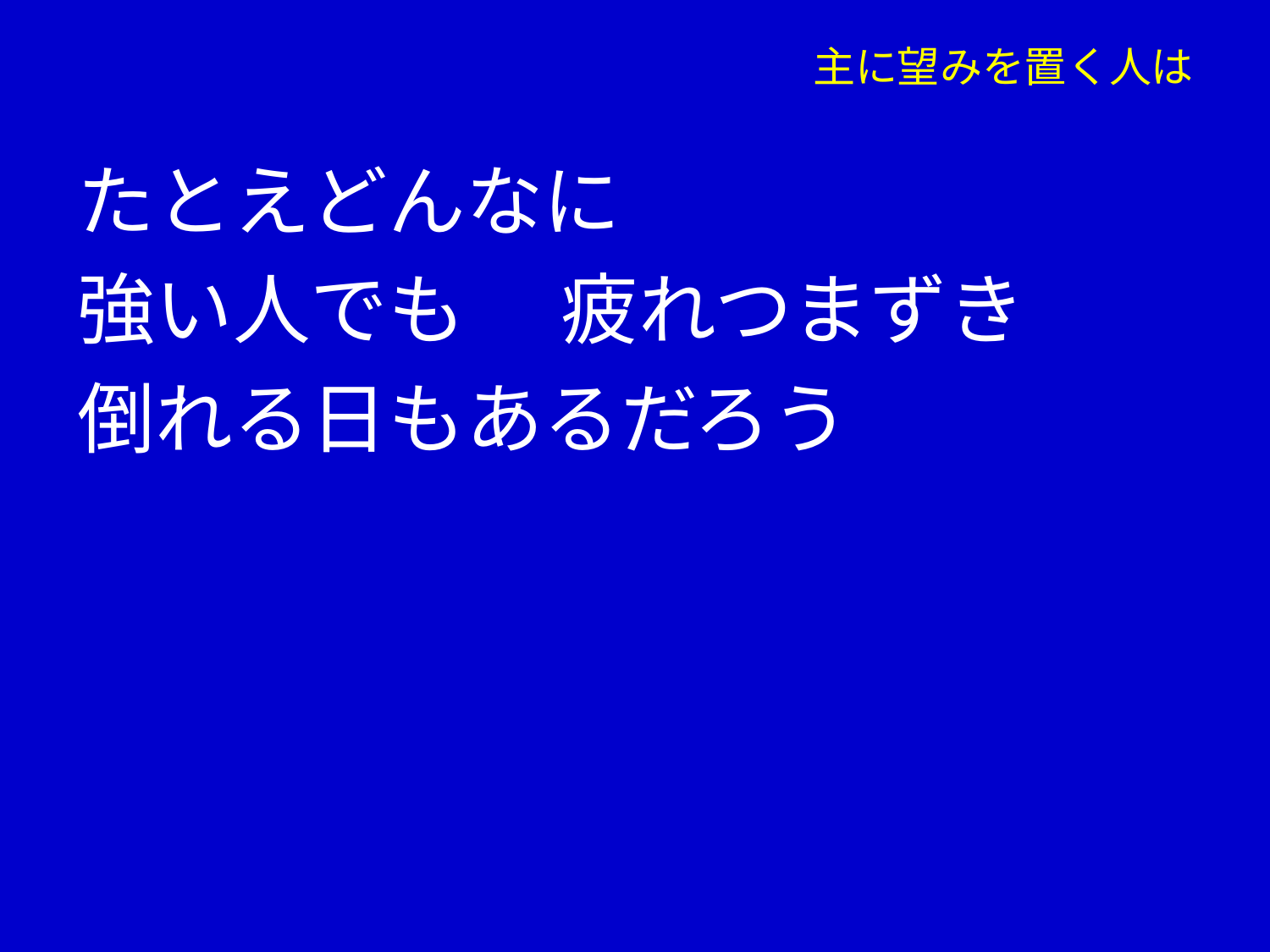

# 主に望みを置く人は
たとえどんなに
強い人でも　 疲れつまずき
倒れる日もあるだろう